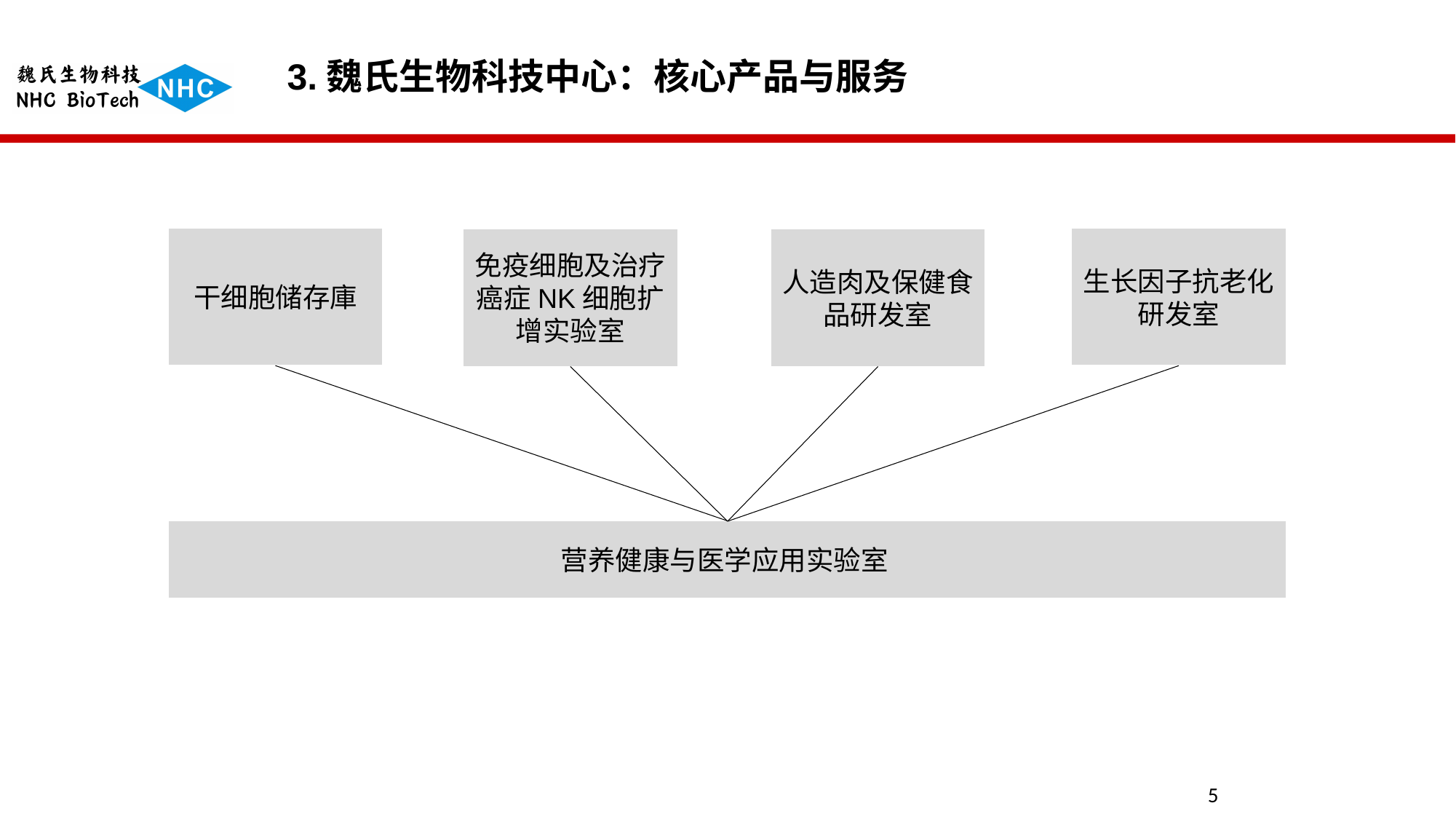

3.魏氏生物科技中心：核心产品与服务
干细胞储存庫
生长因子抗老化研发室
免疫细胞及治疗癌症NK细胞扩增实验室
人造肉及保健食品研发室
营养健康与医学应用实验室
5